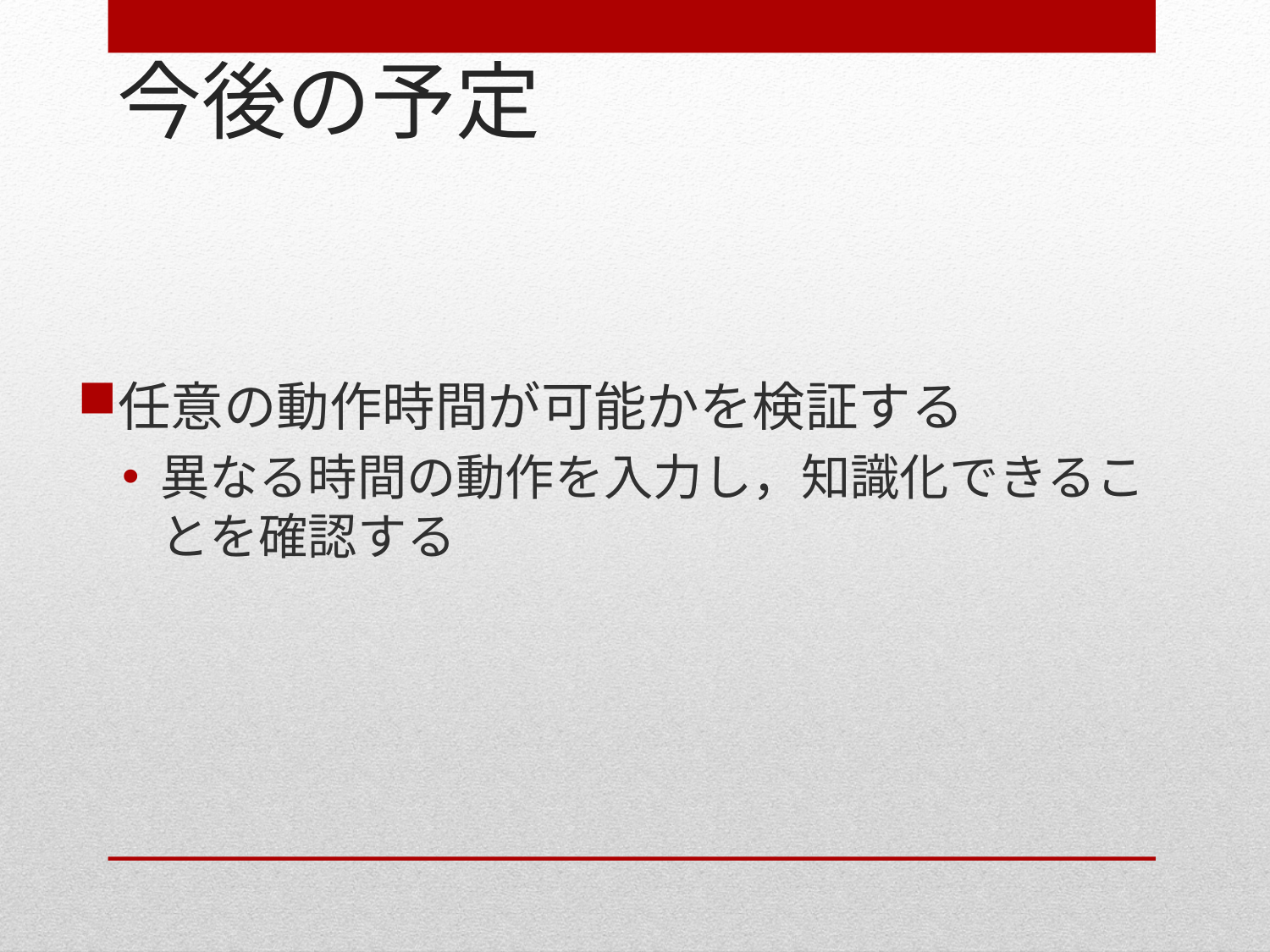

# 今後の予定
任意の動作時間が可能かを検証する
異なる時間の動作を入力し，知識化できることを確認する